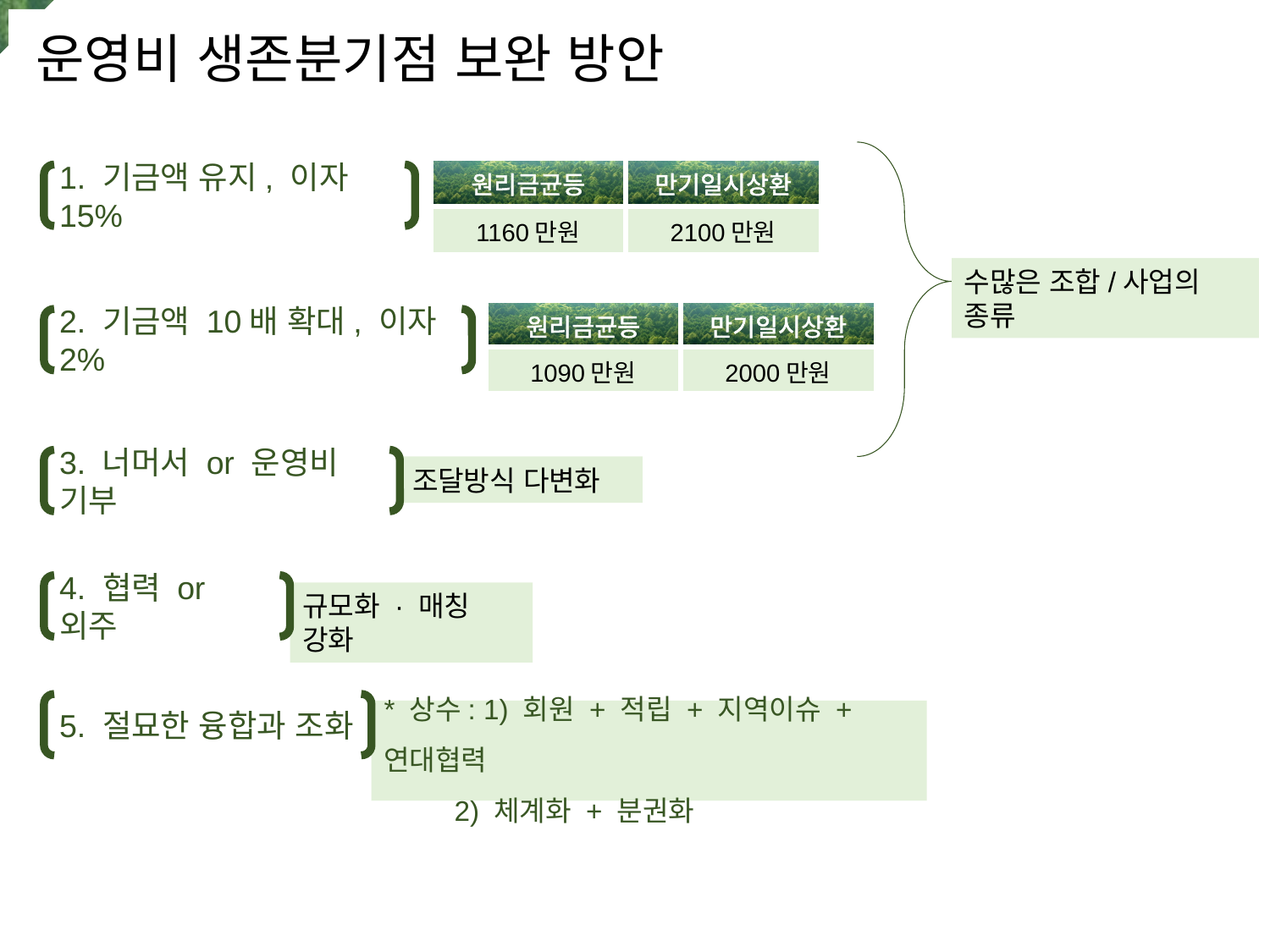

운영비 생존분기점 보완 방안

수많은 조합/사업의 종류
| 원리금균등 | 만기일시상환 |
| --- | --- |
| 1160만원 | 2100만원 |
1. 기금액 유지, 이자 15%
| 원리금균등 | 만기일시상환 |
| --- | --- |
| 1090만원 | 2000만원 |
2. 기금액 10배 확대, 이자 2%
3. 너머서 or 운영비 기부
조달방식 다변화
4. 협력 or 외주
규모화 · 매칭 강화
5. 절묘한 융합과 조화
* 상수: 1) 회원 + 적립 + 지역이슈 + 연대협력
         2) 체계화 + 분권화